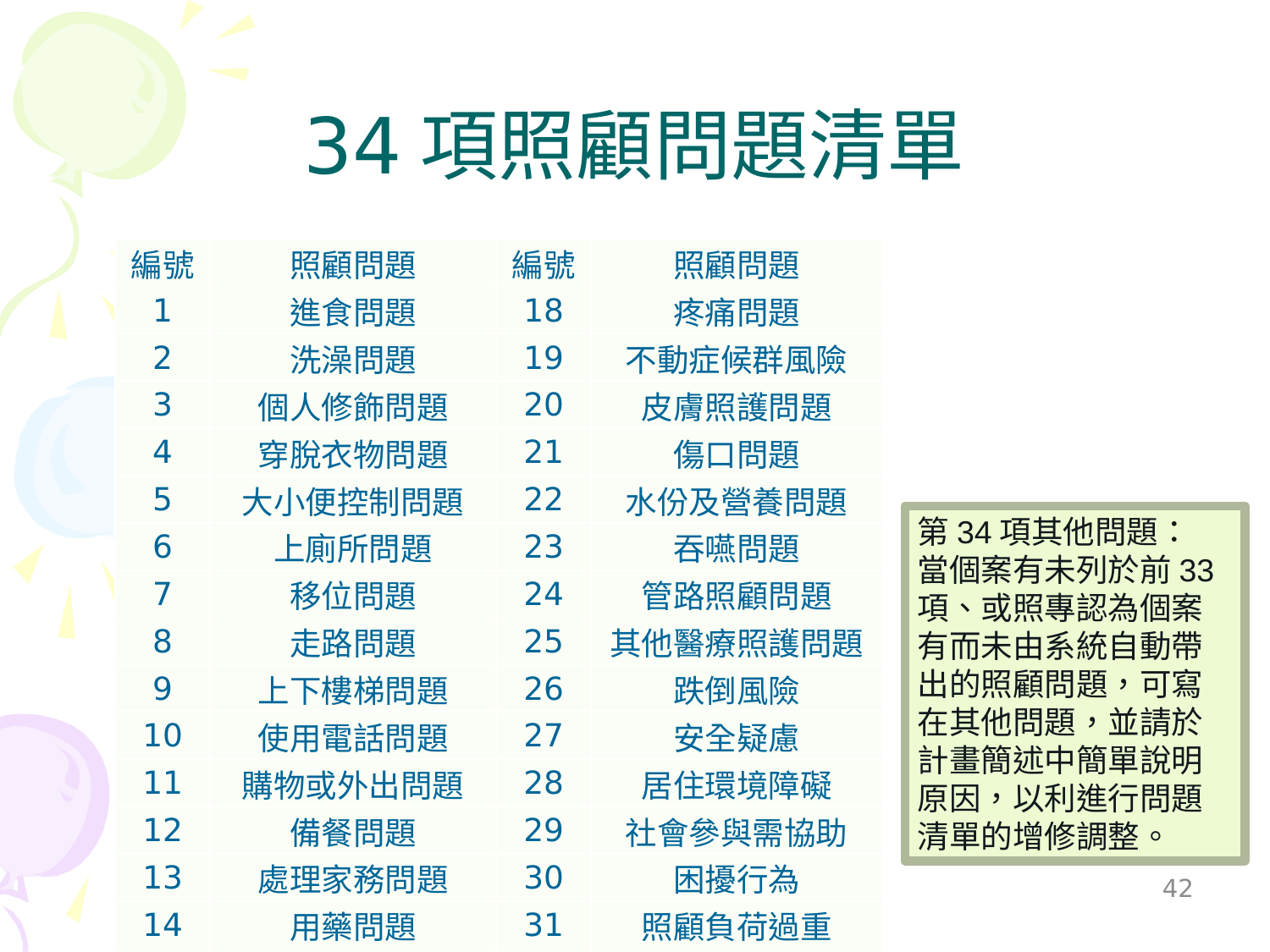

# 34項照顧問題清單
| 編號 | 照顧問題 | 編號 | 照顧問題 |
| --- | --- | --- | --- |
| 1 | 進食問題 | 18 | 疼痛問題 |
| 2 | 洗澡問題 | 19 | 不動症候群風險 |
| 3 | 個人修飾問題 | 20 | 皮膚照護問題 |
| 4 | 穿脫衣物問題 | 21 | 傷口問題 |
| 5 | 大小便控制問題 | 22 | 水份及營養問題 |
| 6 | 上廁所問題 | 23 | 吞嚥問題 |
| 7 | 移位問題 | 24 | 管路照顧問題 |
| 8 | 走路問題 | 25 | 其他醫療照護問題 |
| 9 | 上下樓梯問題 | 26 | 跌倒風險 |
| 10 | 使用電話問題 | 27 | 安全疑慮 |
| 11 | 購物或外出問題 | 28 | 居住環境障礙 |
| 12 | 備餐問題 | 29 | 社會參與需協助 |
| 13 | 處理家務問題 | 30 | 困擾行為 |
| 14 | 用藥問題 | 31 | 照顧負荷過重 |
| 15 | 處理財務問題 | 32 | 輔具使用問題 |
| 16 | 溝通問題 | 33 | 感染問題 |
| 17 | 短期記憶障礙 | 34 | 其他問題 |
第34項其他問題：
當個案有未列於前33項、或照專認為個案有而未由系統自動帶出的照顧問題，可寫在其他問題，並請於計畫簡述中簡單說明原因，以利進行問題清單的增修調整。
42